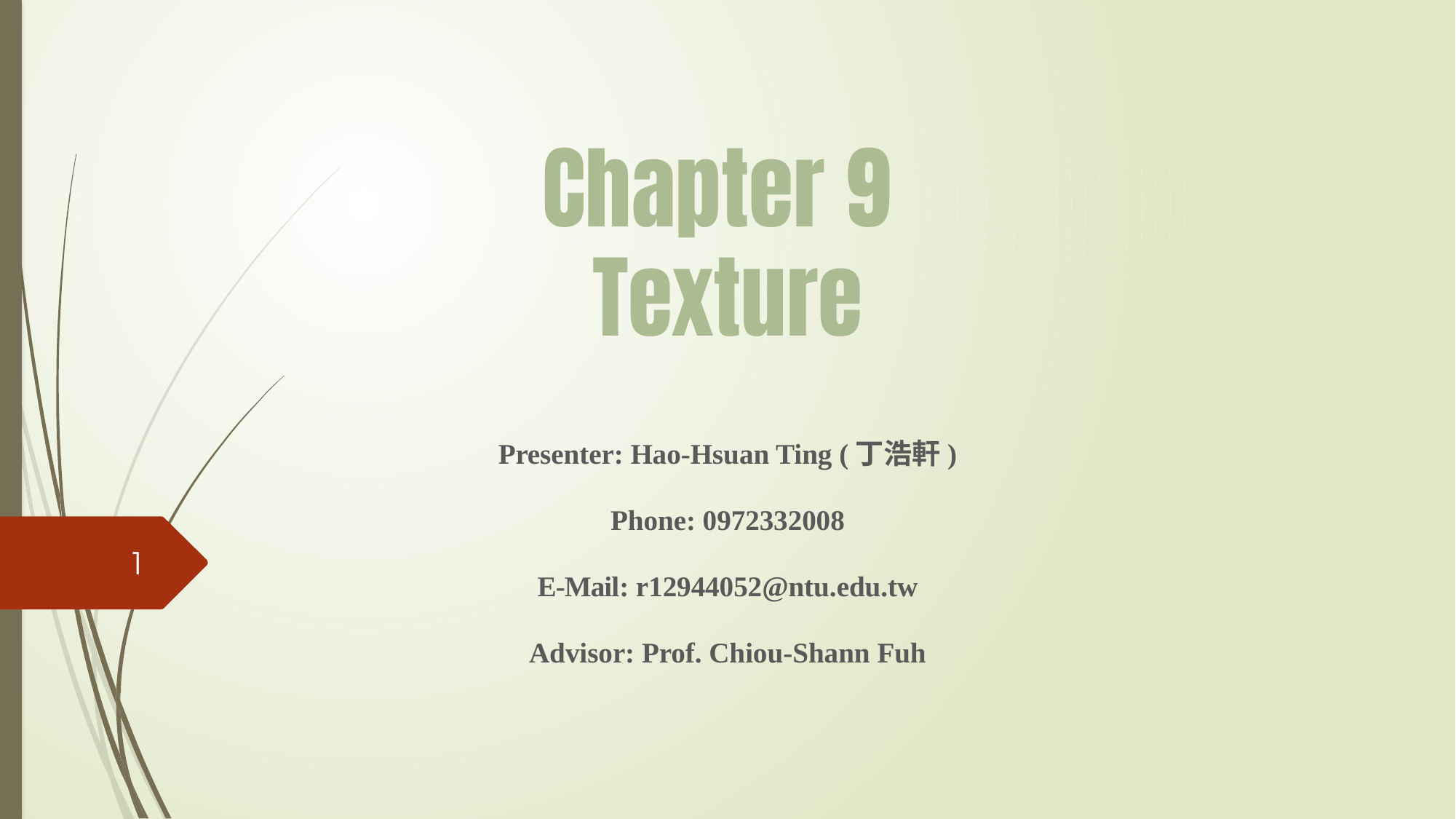

# Chapter 9 Texture
Presenter: Hao-Hsuan Ting (丁浩軒)
Phone: 0972332008
E-Mail: r12944052@ntu.edu.tw
Advisor: Prof. Chiou-Shann Fuh

1